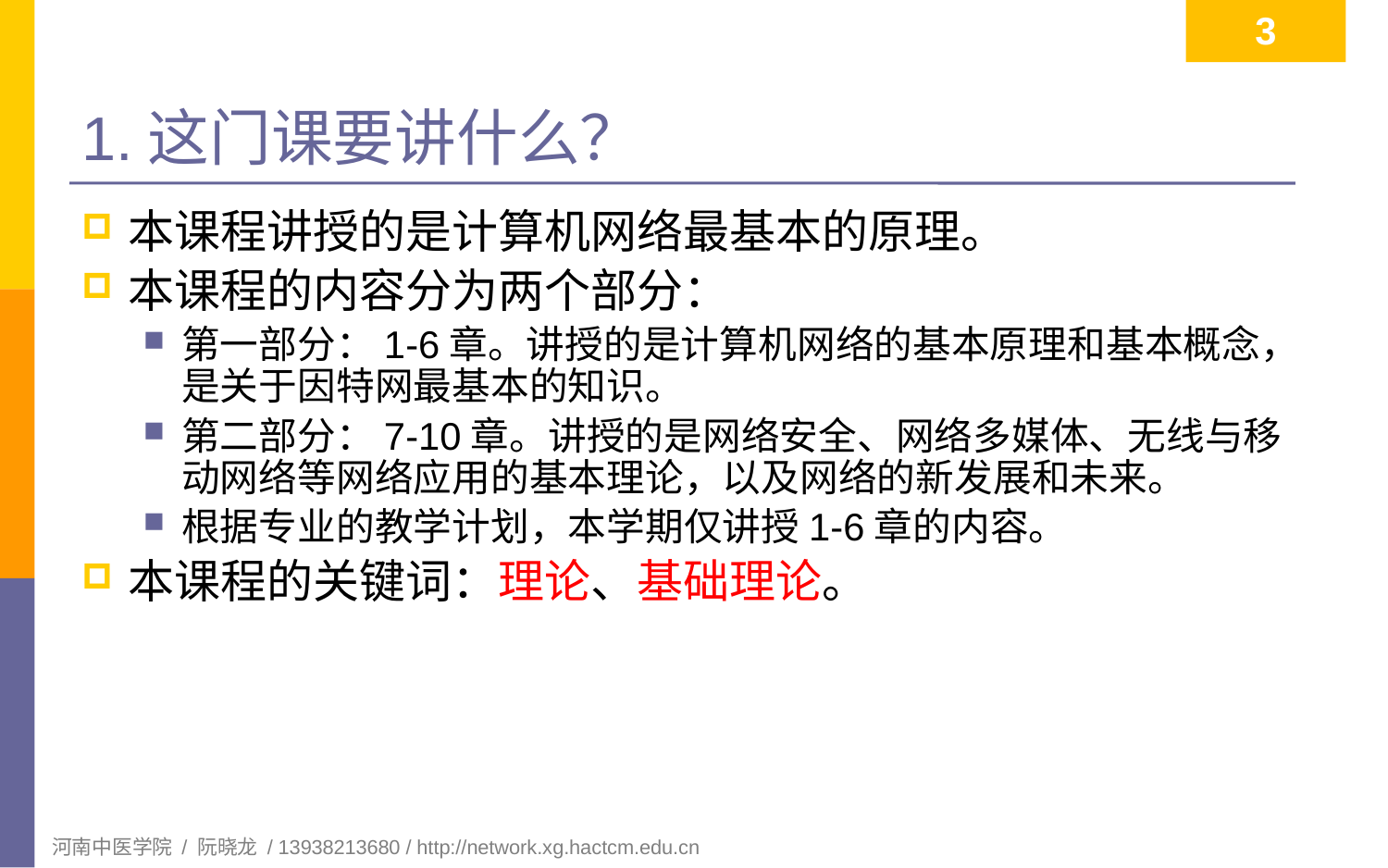

3
# 1.这门课要讲什么？

本课程讲授的是计算机网络最基本的原理。
本课程的内容分为两个部分：
第一部分：1-6章。讲授的是计算机网络的基本原理和基本概念，是关于因特网最基本的知识。
第二部分：7-10章。讲授的是网络安全、网络多媒体、无线与移动网络等网络应用的基本理论，以及网络的新发展和未来。
根据专业的教学计划，本学期仅讲授1-6章的内容。
本课程的关键词：理论、基础理论。